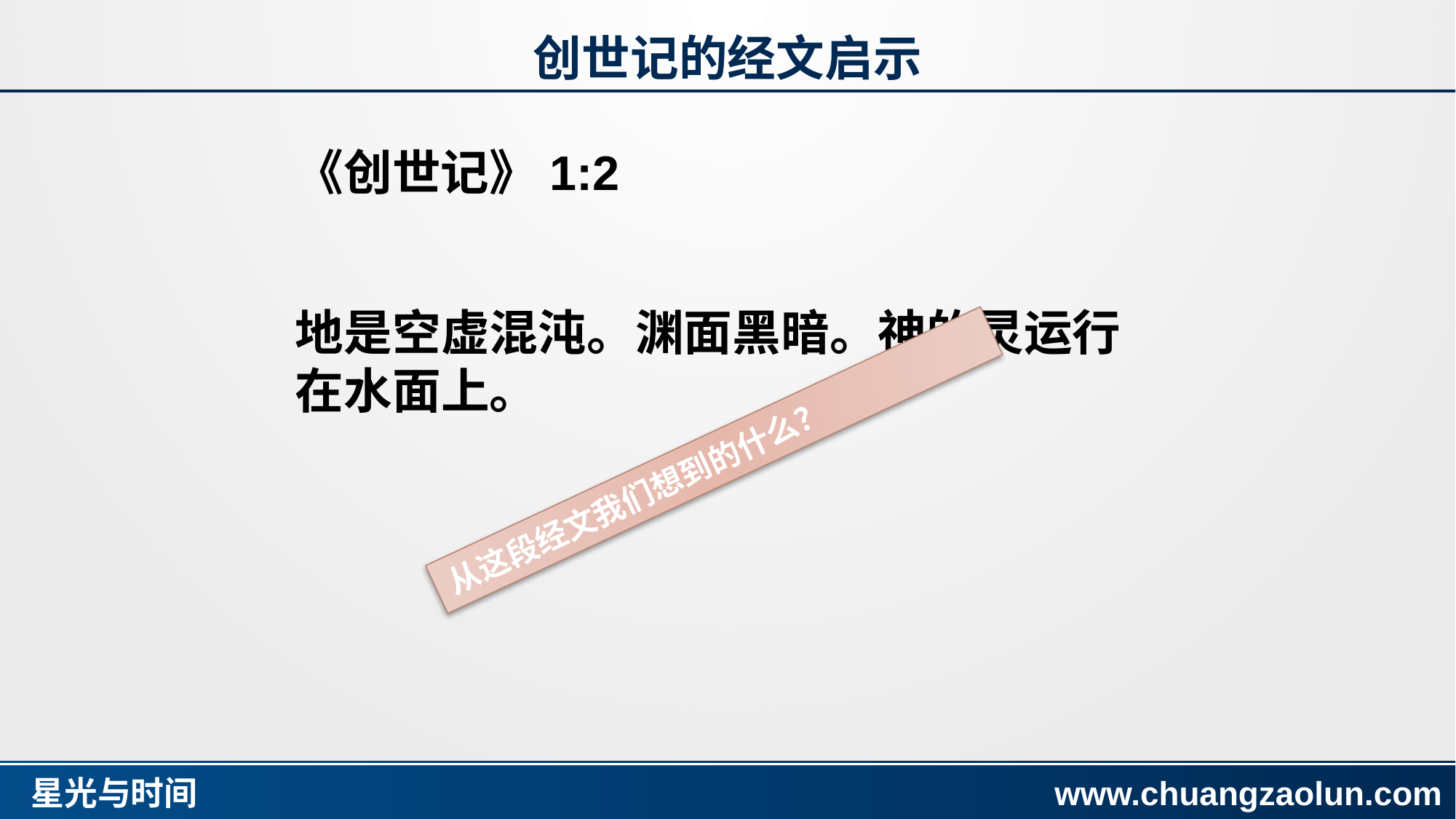

# 创世记的经文启示
《创世记》1:2
地是空虚混沌。渊面黑暗。神的灵运行在水面上。
从这段经文我们想到的什么？